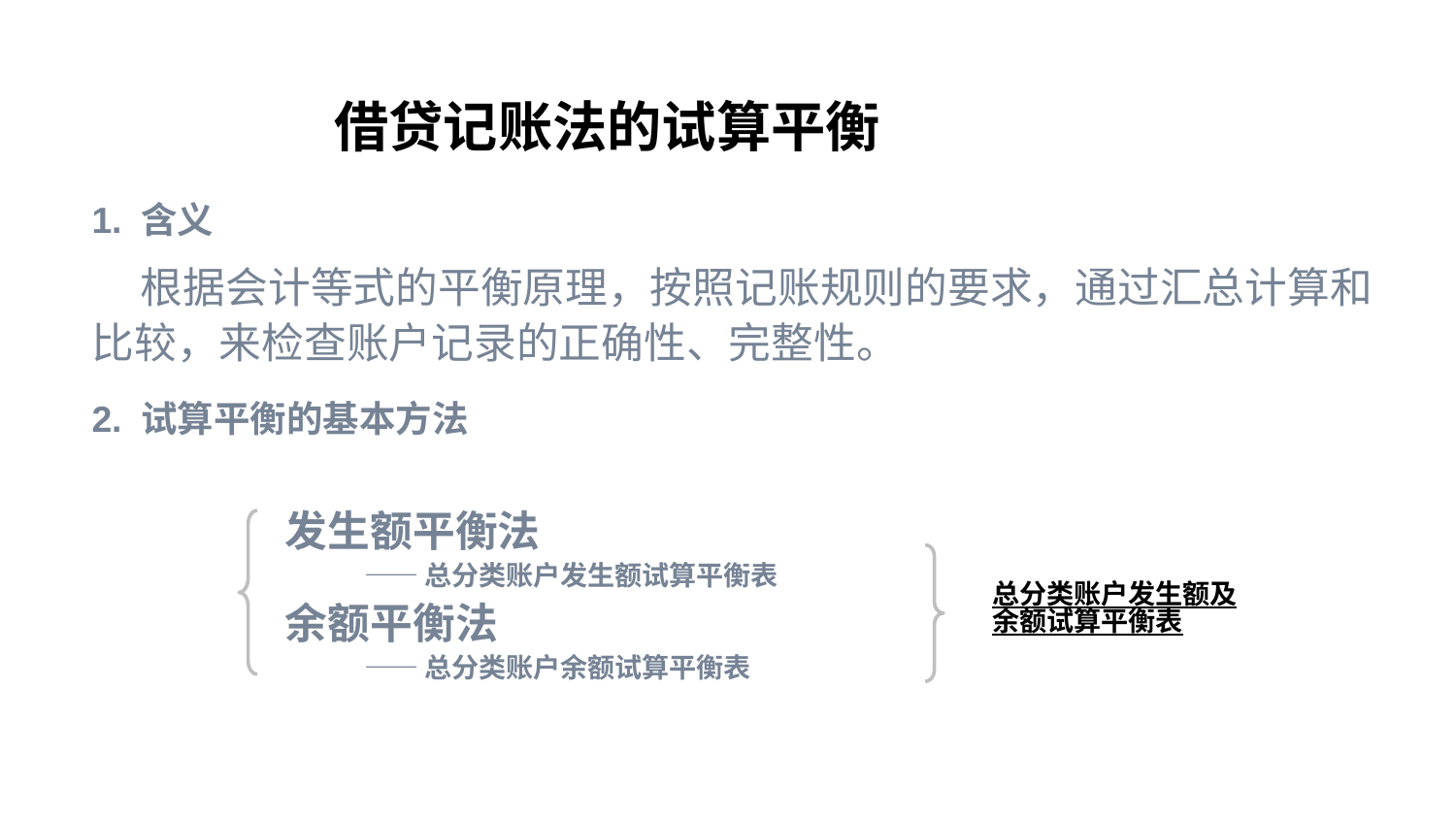

# 借贷记账法的试算平衡
1. 含义
    根据会计等式的平衡原理，按照记账规则的要求，通过汇总计算和比较，来检查账户记录的正确性、完整性。
2. 试算平衡的基本方法
发生额平衡法
             ——总分类账户发生额试算平衡表
余额平衡法
             ——总分类账户余额试算平衡表

总分类账户发生额及余额试算平衡表